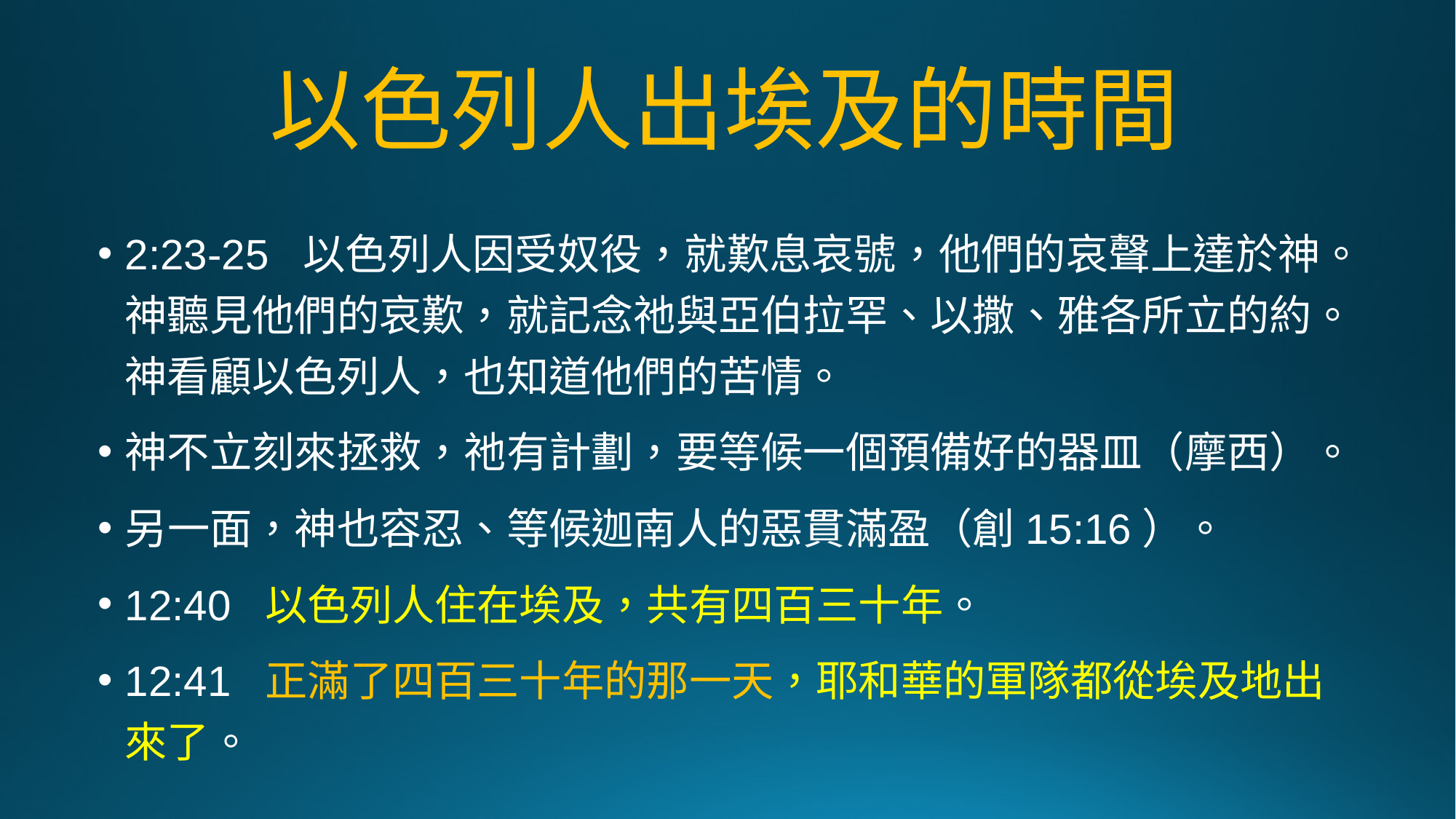

# 以色列人出埃及的時間
2:23-25  以色列人因受奴役，就歎息哀號，他們的哀聲上達於神。神聽見他們的哀歎，就記念祂與亞伯拉罕、以撒、雅各所立的約。神看顧以色列人，也知道他們的苦情。
神不立刻來拯救，祂有計劃，要等候一個預備好的器皿（摩西）。
另一面，神也容忍、等候迦南人的惡貫滿盈（創15:16）。
12:40  以色列人住在埃及，共有四百三十年。
12:41  正滿了四百三十年的那一天，耶和華的軍隊都從埃及地出來了。